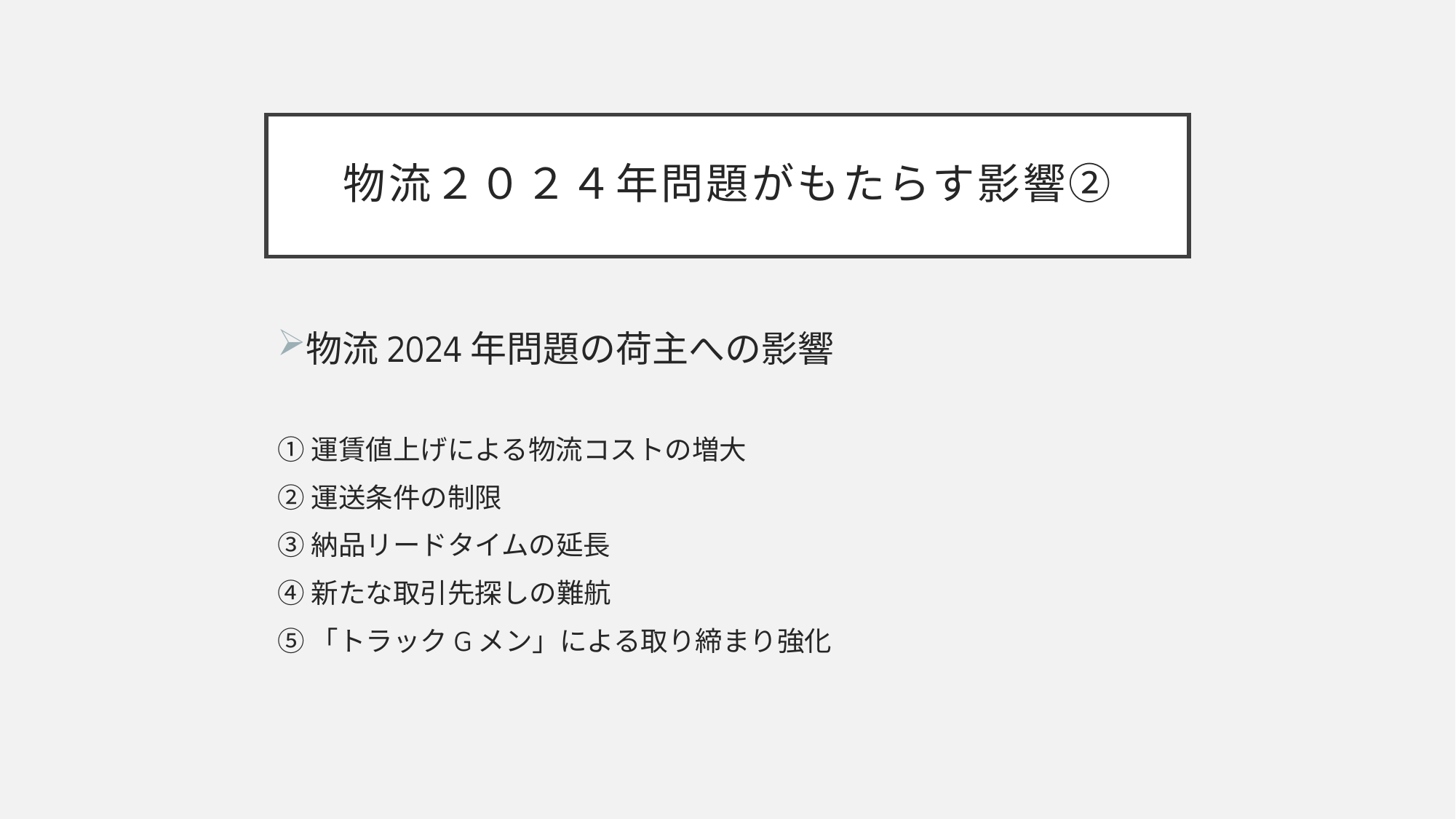

# 物流２０２４年問題がもたらす影響②
物流2024年問題の荷主への影響

①運賃値上げによる物流コストの増大
②運送条件の制限
③納品リードタイムの延長
④新たな取引先探しの難航
⑤「トラックGメン」による取り締まり強化